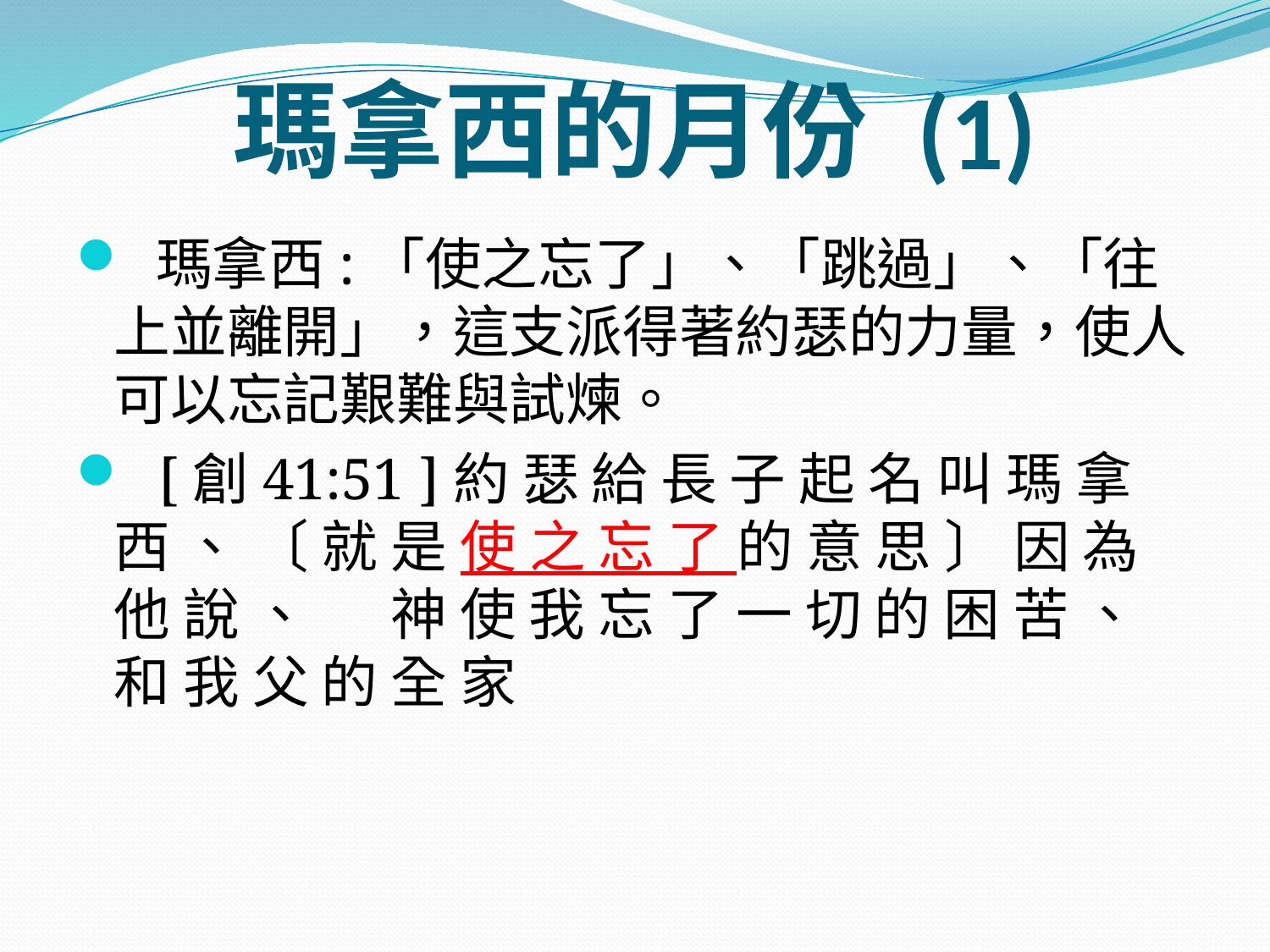

# 瑪拿西的月份 (1)
 瑪拿西:「使之忘了」、「跳過」、「往上並離開」，這支派得著約瑟的力量，使人可以忘記艱難與試煉。
  [創41:51 ]約 瑟 給 長 子 起 名 叫 瑪 拿 西 、 〔 就 是 使 之 忘 了 的 意 思 〕 因 為 他 說 、 　 神 使 我 忘 了 一 切 的 困 苦 、 和 我 父 的 全 家